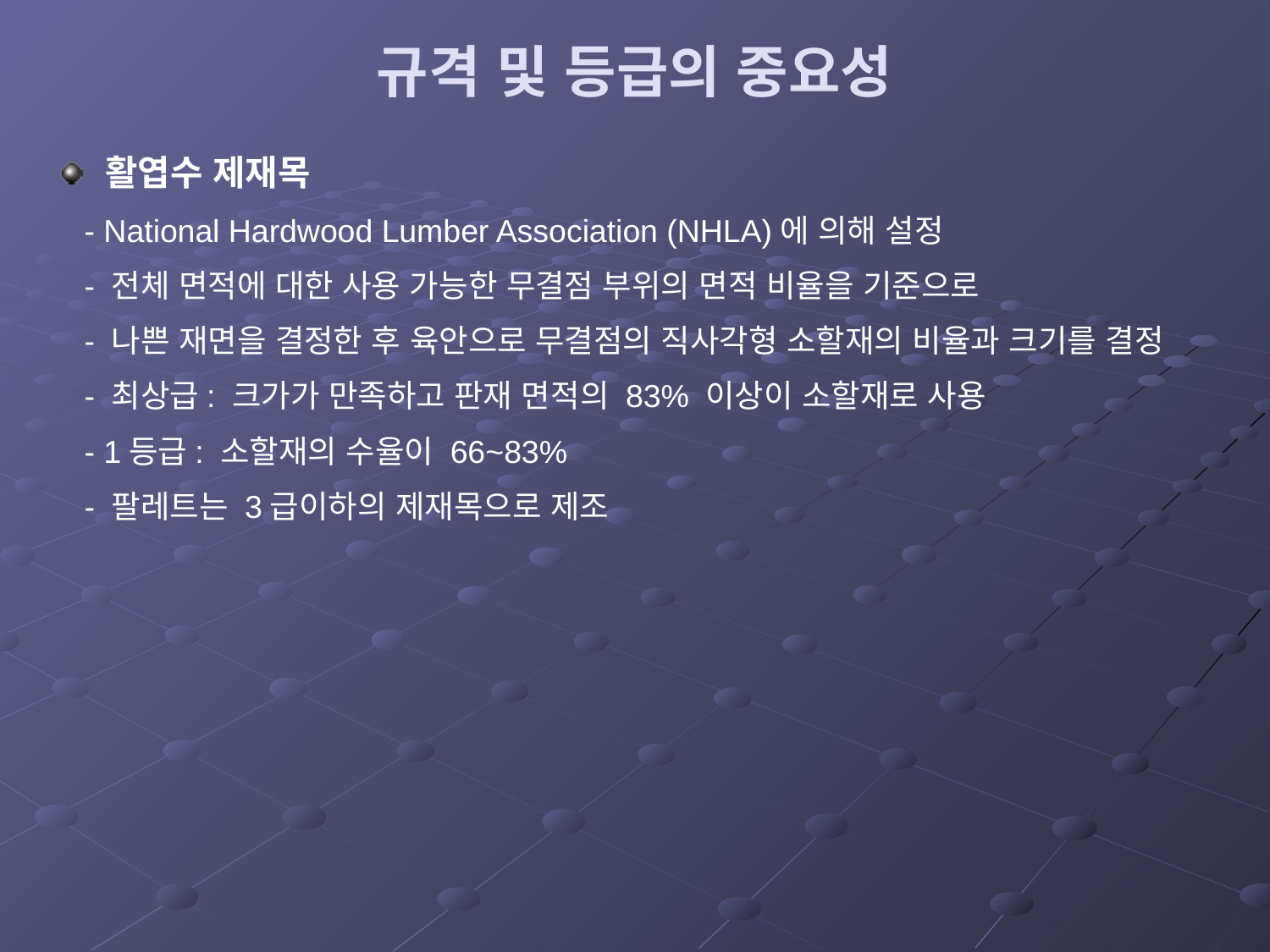

# 규격 및 등급의 중요성
활엽수 제재목
   - National Hardwood Lumber Association (NHLA)에 의해 설정
   - 전체 면적에 대한 사용 가능한 무결점 부위의 면적 비율을 기준으로
   - 나쁜 재면을 결정한 후 육안으로 무결점의 직사각형 소할재의 비율과 크기를 결정
   - 최상급: 크가가 만족하고 판재 면적의 83% 이상이 소할재로 사용
   - 1등급: 소할재의 수율이 66~83%
   - 팔레트는 3급이하의 제재목으로 제조